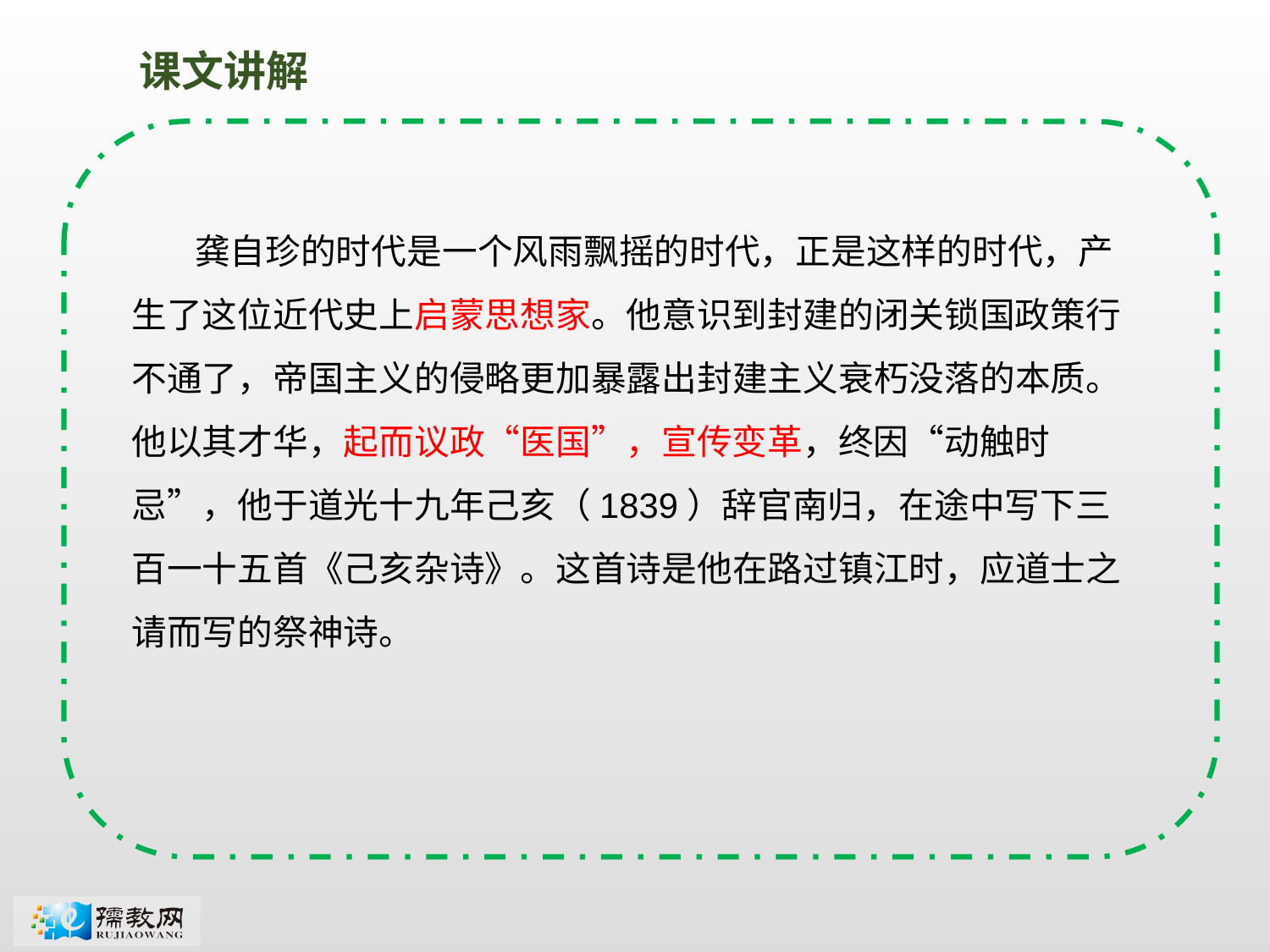

课文讲解

       龚自珍的时代是一个风雨飘摇的时代，正是这样的时代，产生了这位近代史上启蒙思想家。他意识到封建的闭关锁国政策行不通了，帝国主义的侵略更加暴露出封建主义衰朽没落的本质。他以其才华，起而议政“医国”，宣传变革，终因“动触时忌”，他于道光十九年己亥（1839）辞官南归，在途中写下三百一十五首《己亥杂诗》。这首诗是他在路过镇江时，应道士之请而写的祭神诗。